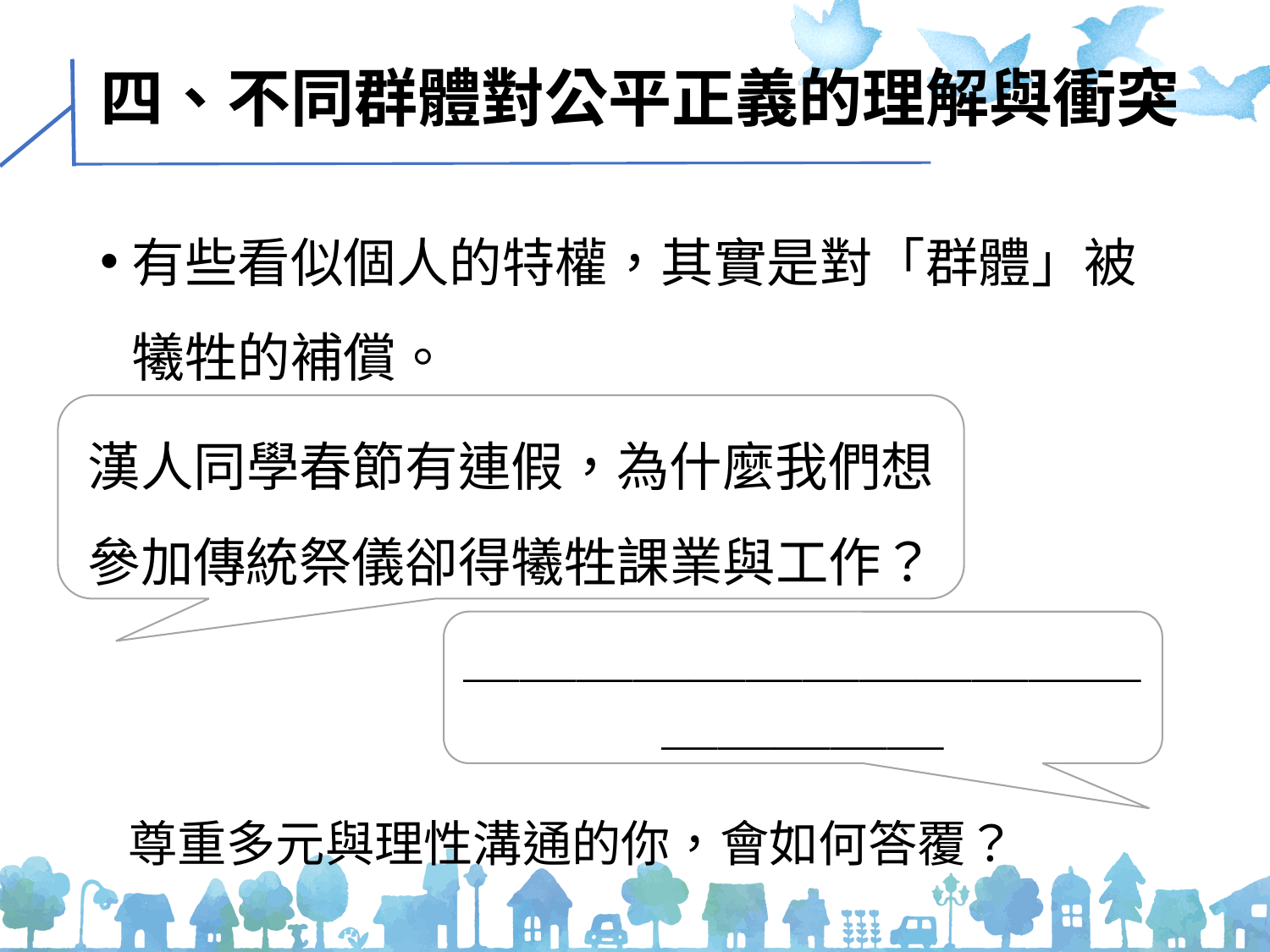

# 四、不同群體對公平正義的理解與衝突
有些看似個人的特權，其實是對「群體」被犧牲的補償。
漢人同學春節有連假，為什麼我們想參加傳統祭儀卻得犧牲課業與工作？
＿＿＿＿＿＿＿＿＿＿＿＿＿＿＿＿＿
尊重多元與理性溝通的你，會如何答覆？